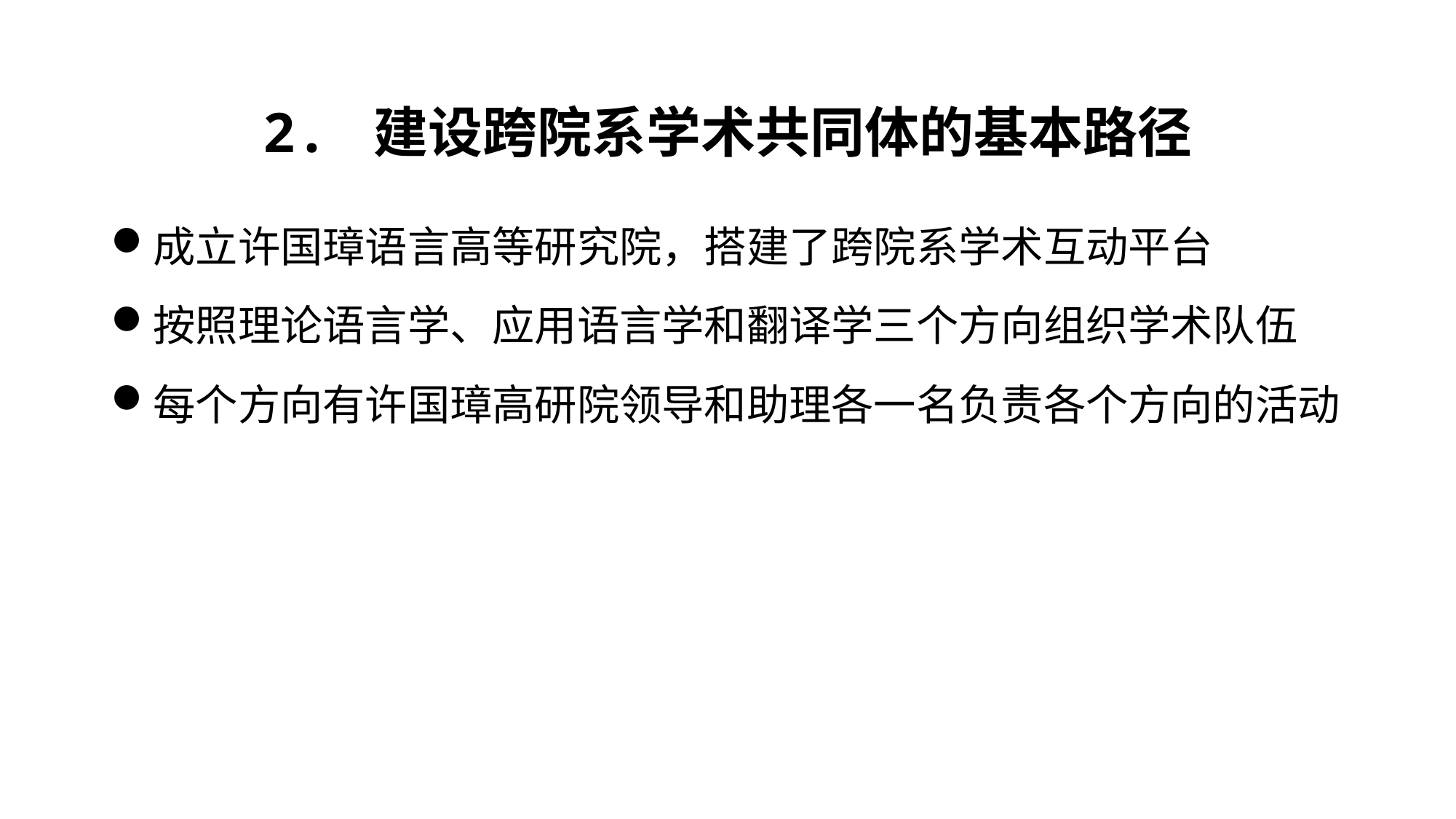

# 2. 建设跨院系学术共同体的基本路径
成立许国璋语言高等研究院，搭建了跨院系学术互动平台
按照理论语言学、应用语言学和翻译学三个方向组织学术队伍
每个方向有许国璋高研院领导和助理各一名负责各个方向的活动